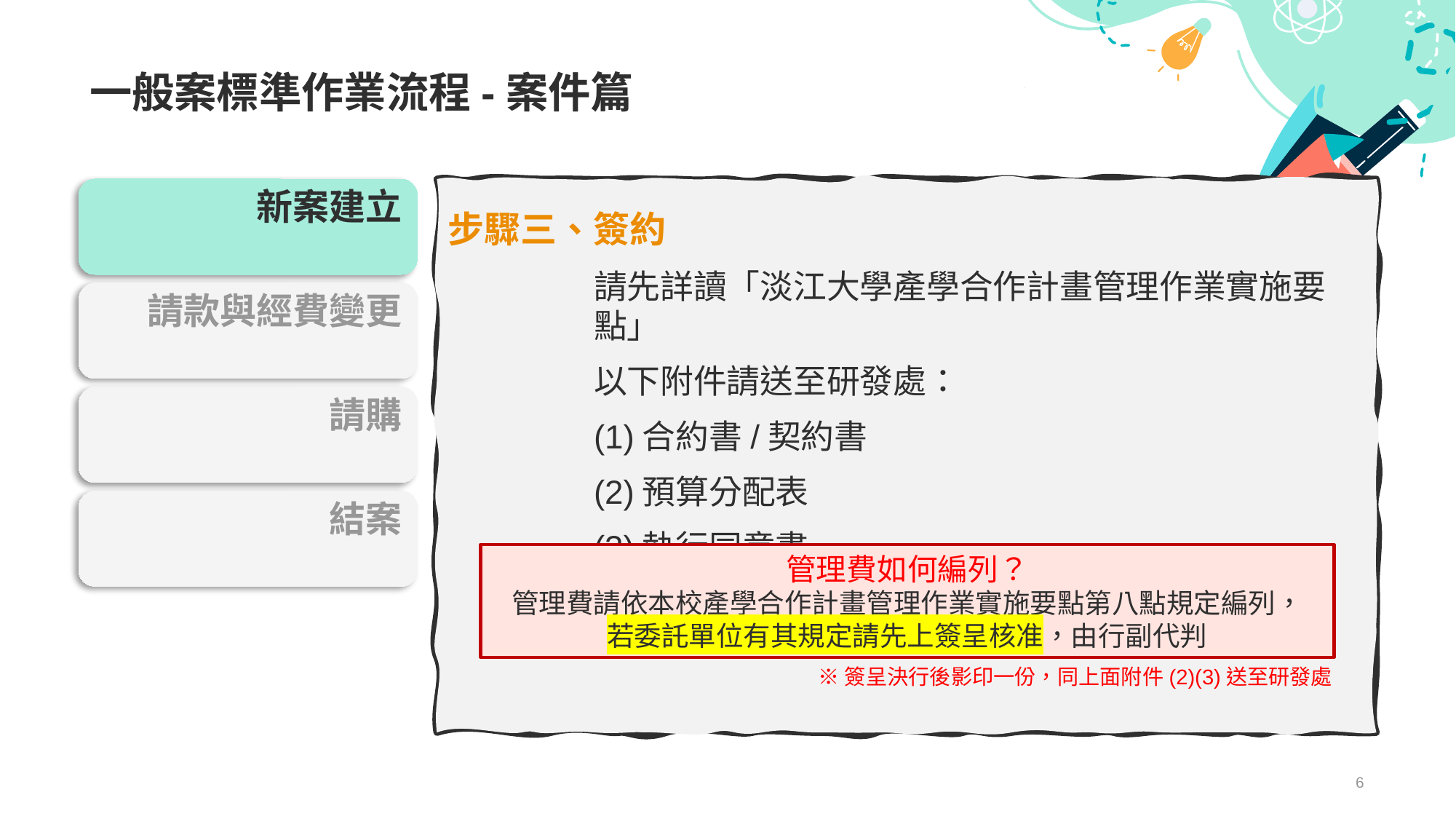

# 一般案標準作業流程-案件篇
新案建立
步驟三、簽約
請先詳讀「淡江大學產學合作計畫管理作業實施要點」
以下附件請送至研發處：
(1)合約書/契約書
(2)預算分配表
(3)執行同意書
請款與經費變更
請購
結案
管理費如何編列？
管理費請依本校產學合作計畫管理作業實施要點第八點規定編列，
若委託單位有其規定請先上簽呈核准，由行副代判
※簽呈決行後影印一份，同上面附件(2)(3)送至研發處
6